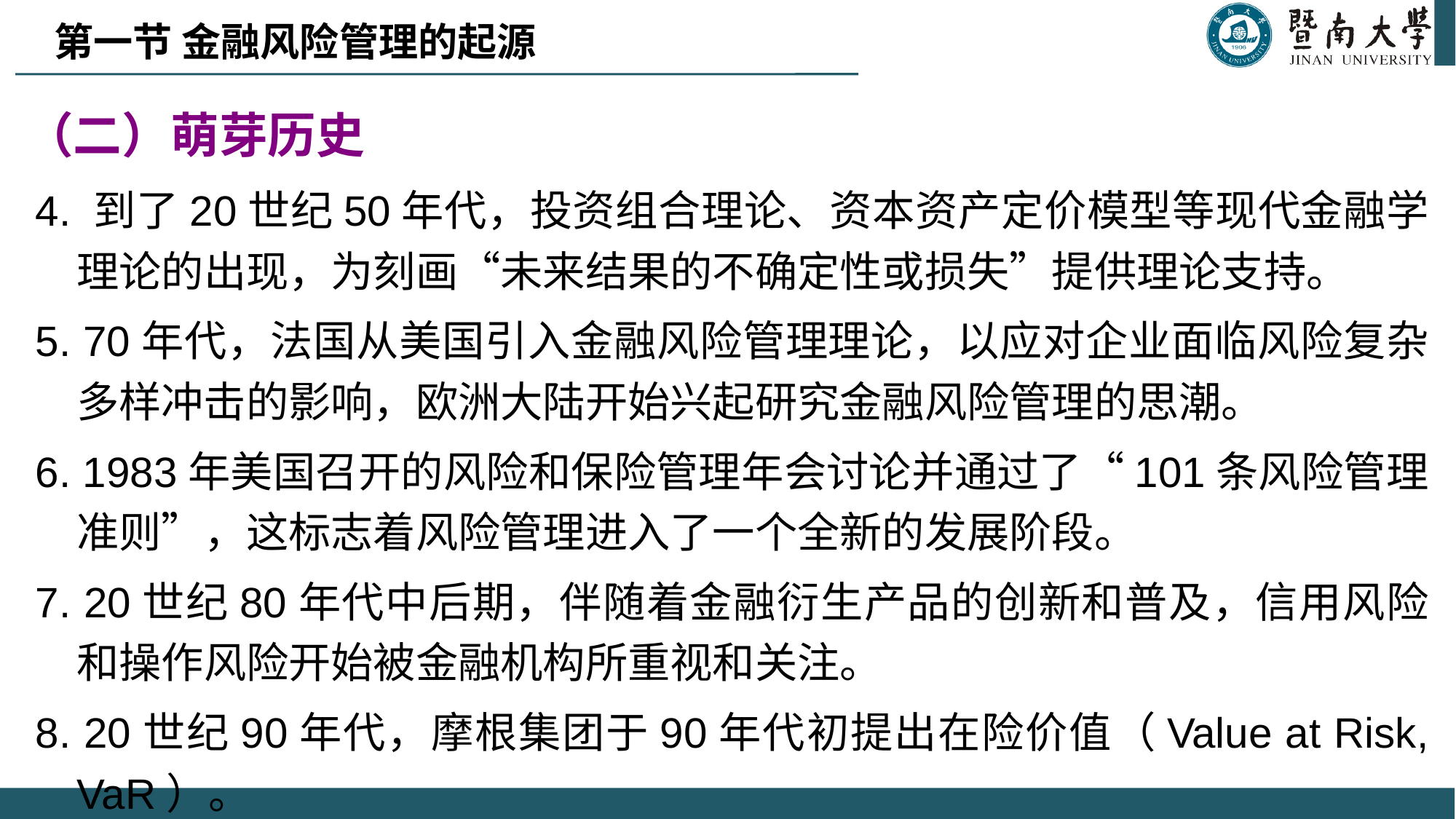

第一节 金融风险管理的起源
# （二）萌芽历史
4. 到了20世纪50年代，投资组合理论、资本资产定价模型等现代金融学理论的出现，为刻画“未来结果的不确定性或损失”提供理论支持。
5. 70年代，法国从美国引入金融风险管理理论，以应对企业面临风险复杂多样冲击的影响，欧洲大陆开始兴起研究金融风险管理的思潮。
6. 1983年美国召开的风险和保险管理年会讨论并通过了“101条风险管理准则”，这标志着风险管理进入了一个全新的发展阶段。
7. 20世纪80年代中后期，伴随着金融衍生产品的创新和普及，信用风险和操作风险开始被金融机构所重视和关注。
8. 20世纪90年代，摩根集团于90年代初提出在险价值（Value at Risk, VaR）。